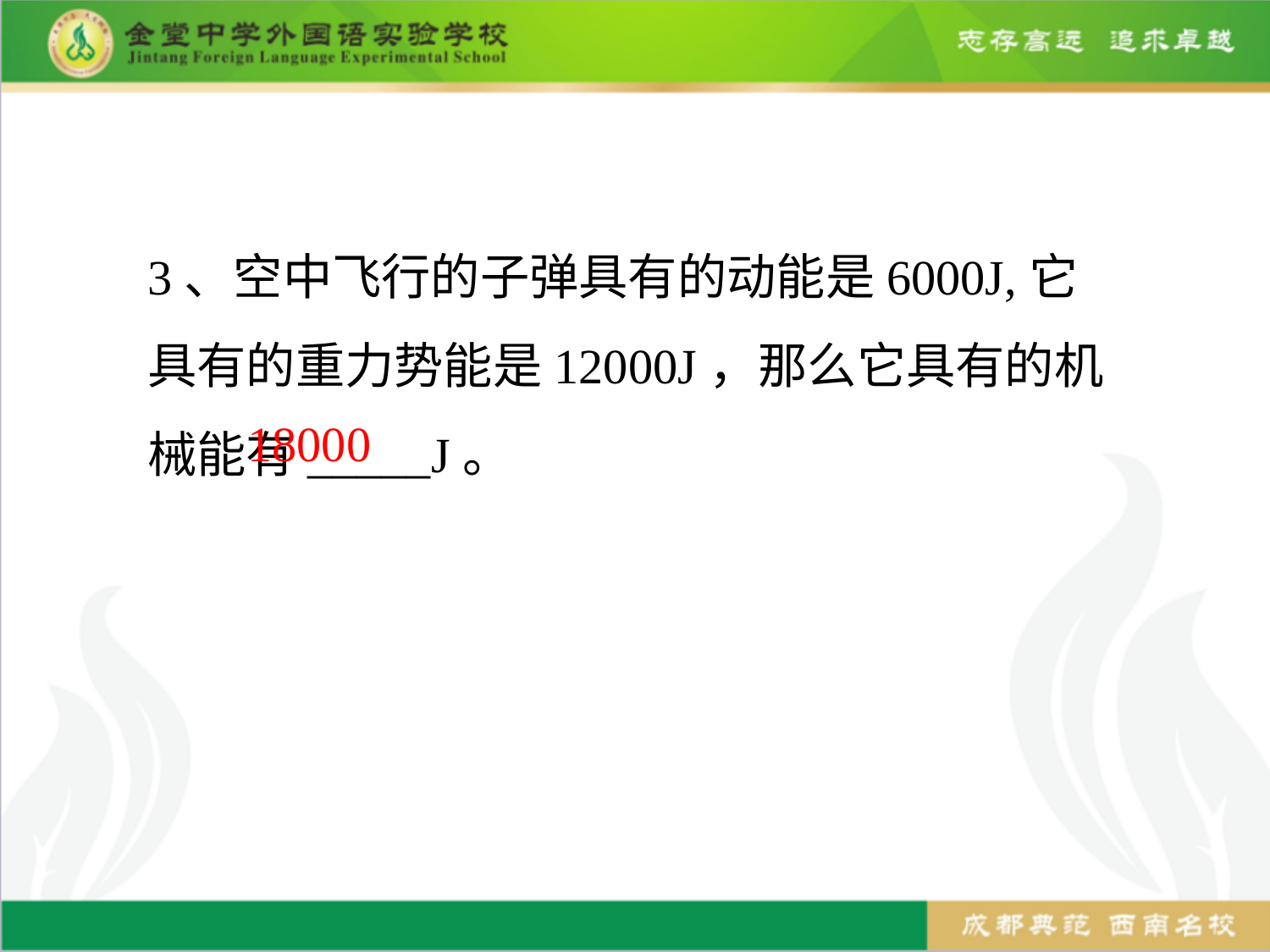

3、空中飞行的子弹具有的动能是6000J,它具有的重力势能是12000J，那么它具有的机械能有_____J。
18000